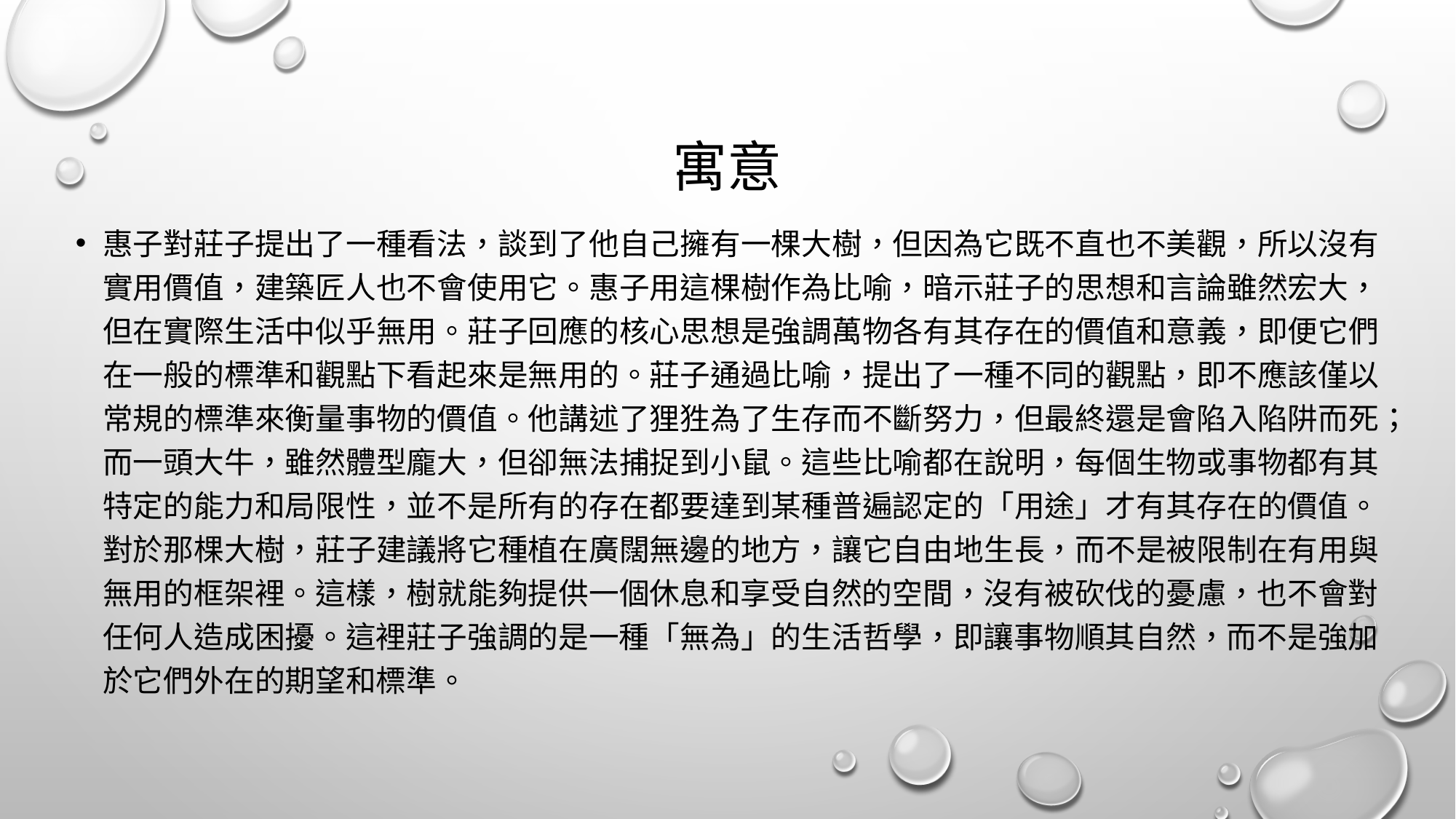

# 寓意
惠子對莊子提出了一種看法，談到了他自己擁有一棵大樹，但因為它既不直也不美觀，所以沒有實用價值，建築匠人也不會使用它。惠子用這棵樹作為比喻，暗示莊子的思想和言論雖然宏大，但在實際生活中似乎無用。莊子回應的核心思想是強調萬物各有其存在的價值和意義，即便它們在一般的標準和觀點下看起來是無用的。莊子通過比喻，提出了一種不同的觀點，即不應該僅以常規的標準來衡量事物的價值。他講述了狸狌為了生存而不斷努力，但最終還是會陷入陷阱而死；而一頭大牛，雖然體型龐大，但卻無法捕捉到小鼠。這些比喻都在說明，每個生物或事物都有其特定的能力和局限性，並不是所有的存在都要達到某種普遍認定的「用途」才有其存在的價值。對於那棵大樹，莊子建議將它種植在廣闊無邊的地方，讓它自由地生長，而不是被限制在有用與無用的框架裡。這樣，樹就能夠提供一個休息和享受自然的空間，沒有被砍伐的憂慮，也不會對任何人造成困擾。這裡莊子強調的是一種「無為」的生活哲學，即讓事物順其自然，而不是強加於它們外在的期望和標準。